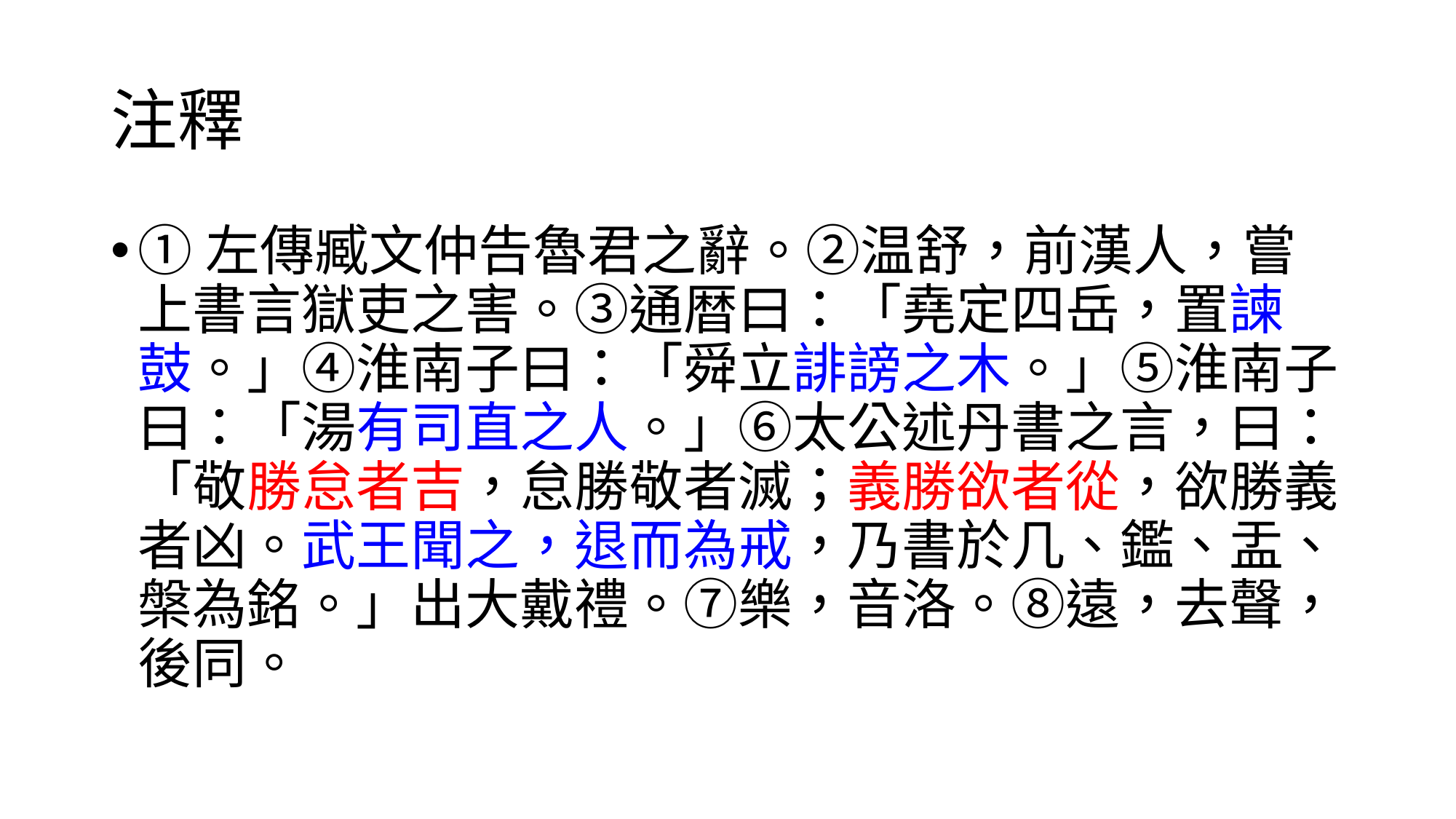

# 注釋
①左傳臧文仲告魯君之辭。②温舒，前漢人，嘗上書言獄吏之害。③通暦曰：「堯定四岳，置諫鼓。」④淮南子曰：「舜立誹謗之木。」⑤淮南子曰：「湯有司直之人。」⑥太公述丹書之言，曰：「敬勝怠者吉，怠勝敬者滅；義勝欲者從，欲勝義者凶。武王聞之，退而為戒，乃書於几、鑑、盂、槃為銘。」出大戴禮。⑦樂，音洛。⑧遠，去聲，後同。